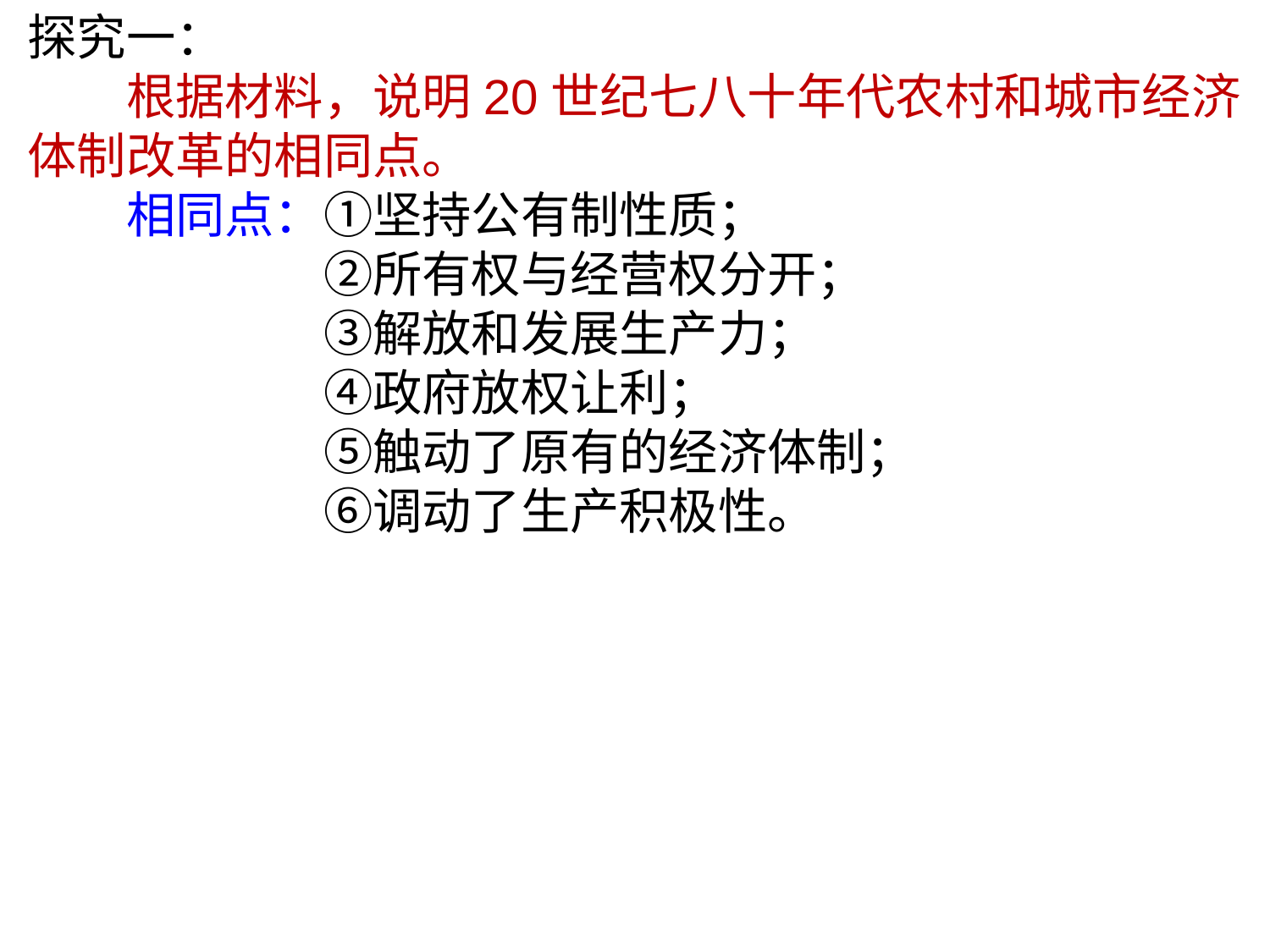

探究一：
　　根据材料，说明20世纪七八十年代农村和城市经济体制改革的相同点。
　　相同点：①坚持公有制性质；
　　　　　　②所有权与经营权分开；
　　　　　　③解放和发展生产力；
　　　　　　④政府放权让利；
　　　　　　⑤触动了原有的经济体制；
　　　　　　⑥调动了生产积极性。